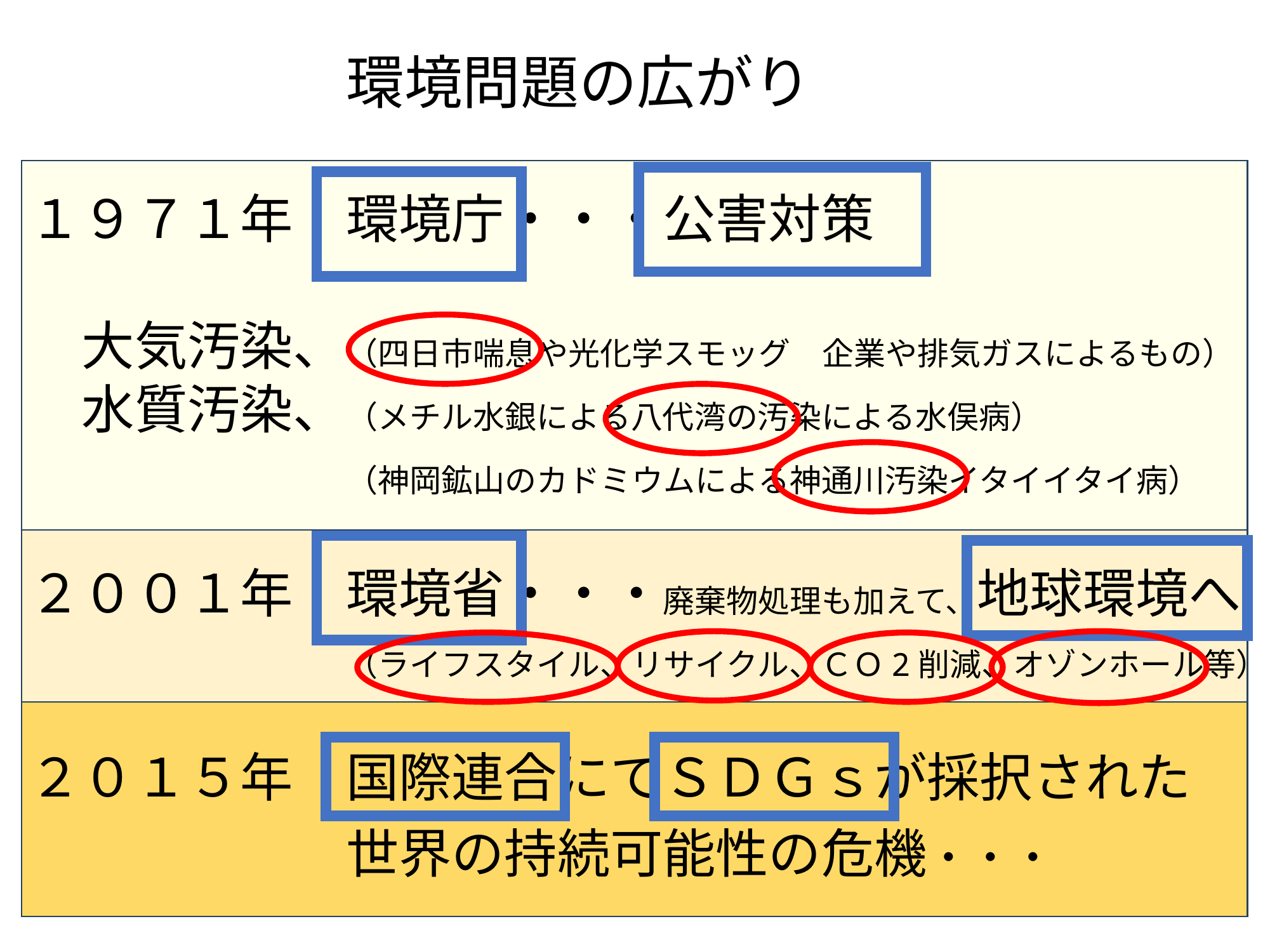

環境問題の広がり

１９７１年　環境庁・・・公害対策

　大気汚染、（四日市喘息や光化学スモッグ　企業や排気ガスによるもの）
　水質汚染、（メチル水銀による八代湾の汚染による水俣病）
　　　　　　（神岡鉱山のカドミウムによる神通川汚染イタイイタイ病）

２００１年　環境省・・・廃棄物処理も加えて、地球環境へ
　　　　　　（ライフスタイル、リサイクル、ＣＯ2削減、オゾンホール等）

２０１５年　国際連合にてＳＤＧｓが採択された

　　　　　　世界の持続可能性の危機・・・